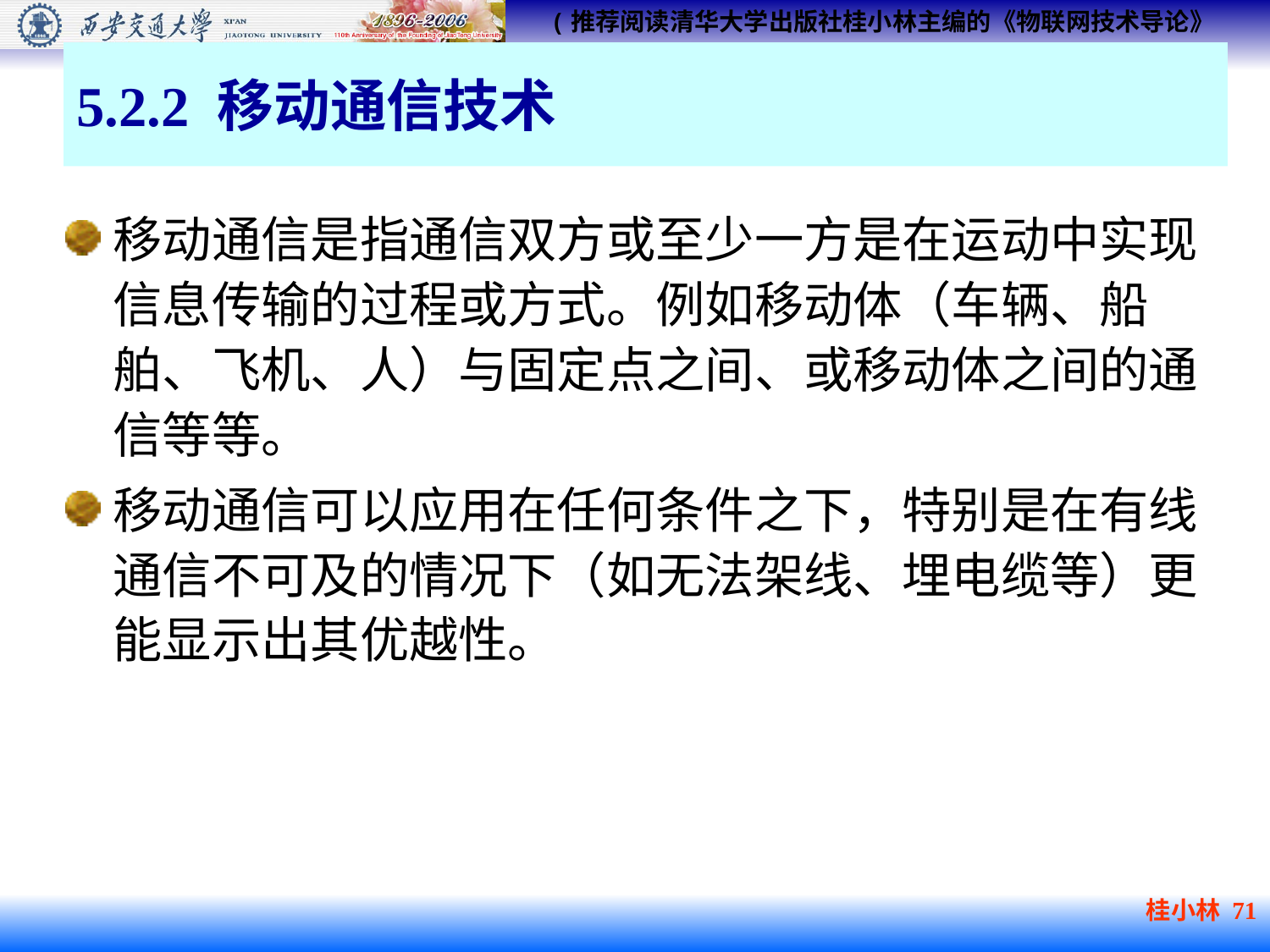

# 5.2.2 移动通信技术
移动通信是指通信双方或至少一方是在运动中实现信息传输的过程或方式。例如移动体（车辆、船舶、飞机、人）与固定点之间、或移动体之间的通信等等。
移动通信可以应用在任何条件之下，特别是在有线通信不可及的情况下（如无法架线、埋电缆等）更能显示出其优越性。
桂小林 71